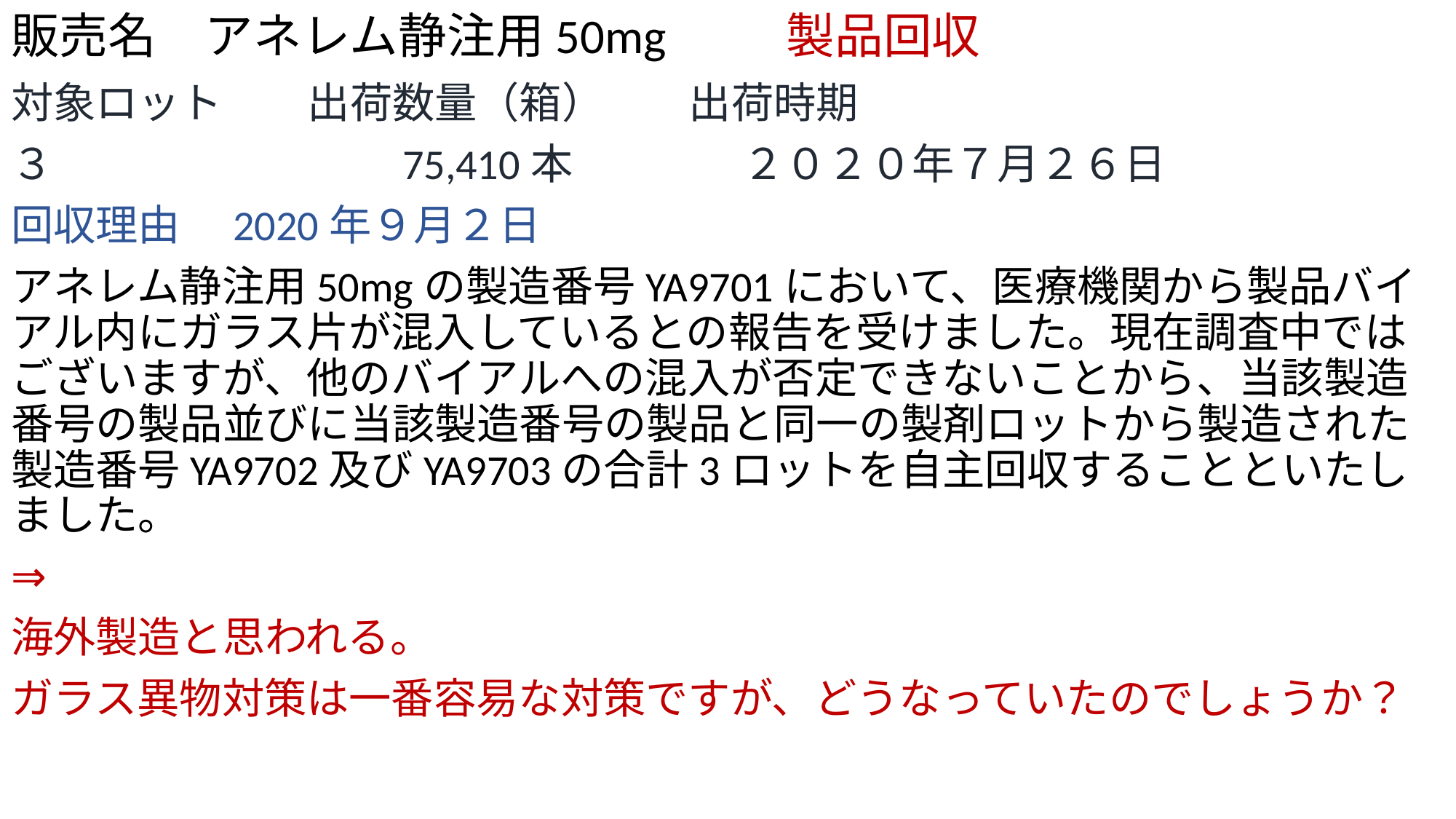

# 販売名　アネレム静注用50mg　 　製品回収
対象ロット　　出荷数量（箱）　　出荷時期
３　　　　　　　　75,410本　　　　２０２０年７月２６日
回収理由　2020年９月２日
アネレム静注用50mgの製造番号YA9701において、医療機関から製品バイアル内にガラス片が混入しているとの報告を受けました。現在調査中ではございますが、他のバイアルへの混入が否定できないことから、当該製造番号の製品並びに当該製造番号の製品と同一の製剤ロットから製造された製造番号YA9702及びYA9703の合計3ロットを自主回収することといたしました。
⇒
海外製造と思われる。
ガラス異物対策は一番容易な対策ですが、どうなっていたのでしょうか？